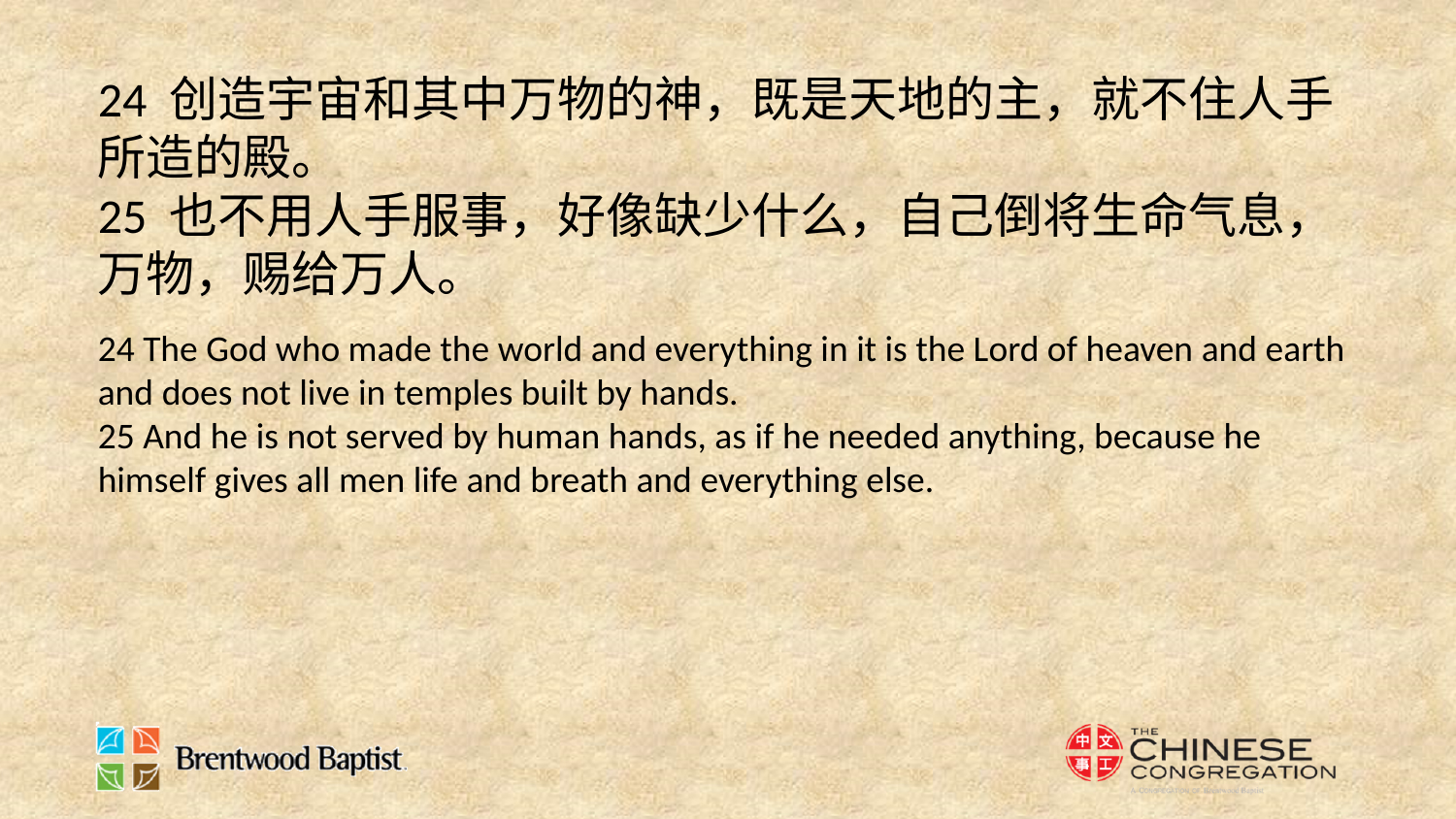

24 创造宇宙和其中万物的神，既是天地的主，就不住人手所造的殿。
25 也不用人手服事，好像缺少什么，自己倒将生命气息，万物，赐给万人。

24 The God who made the world and everything in it is the Lord of heaven and earth and does not live in temples built by hands.
25 And he is not served by human hands, as if he needed anything, because he himself gives all men life and breath and everything else.